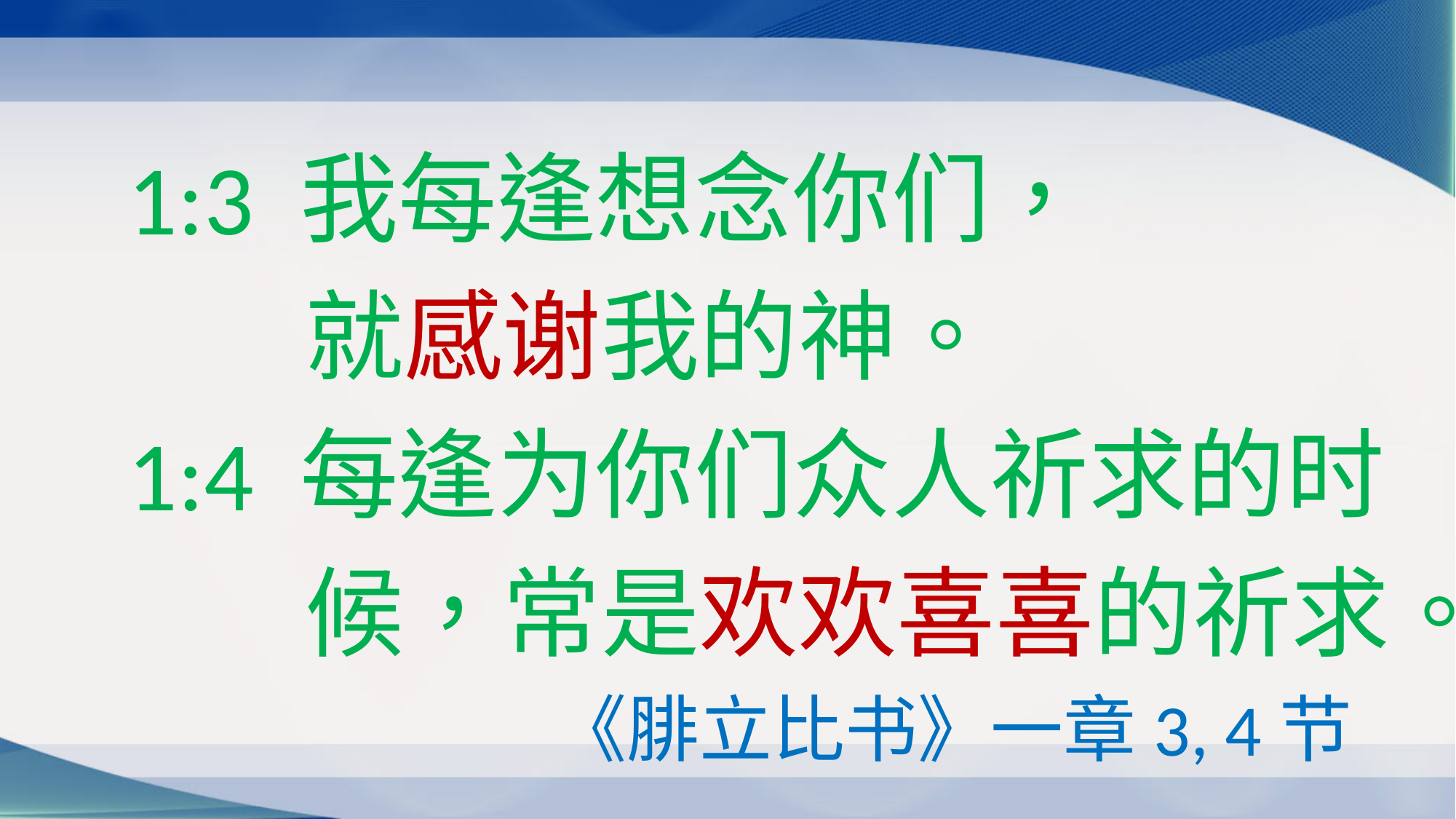

1:3 我每逢想念你们，
       就感谢我的神。
1:4 每逢为你们众人祈求的时
       候，常是欢欢喜喜的祈求。
                         《腓立比书》一章3, 4节